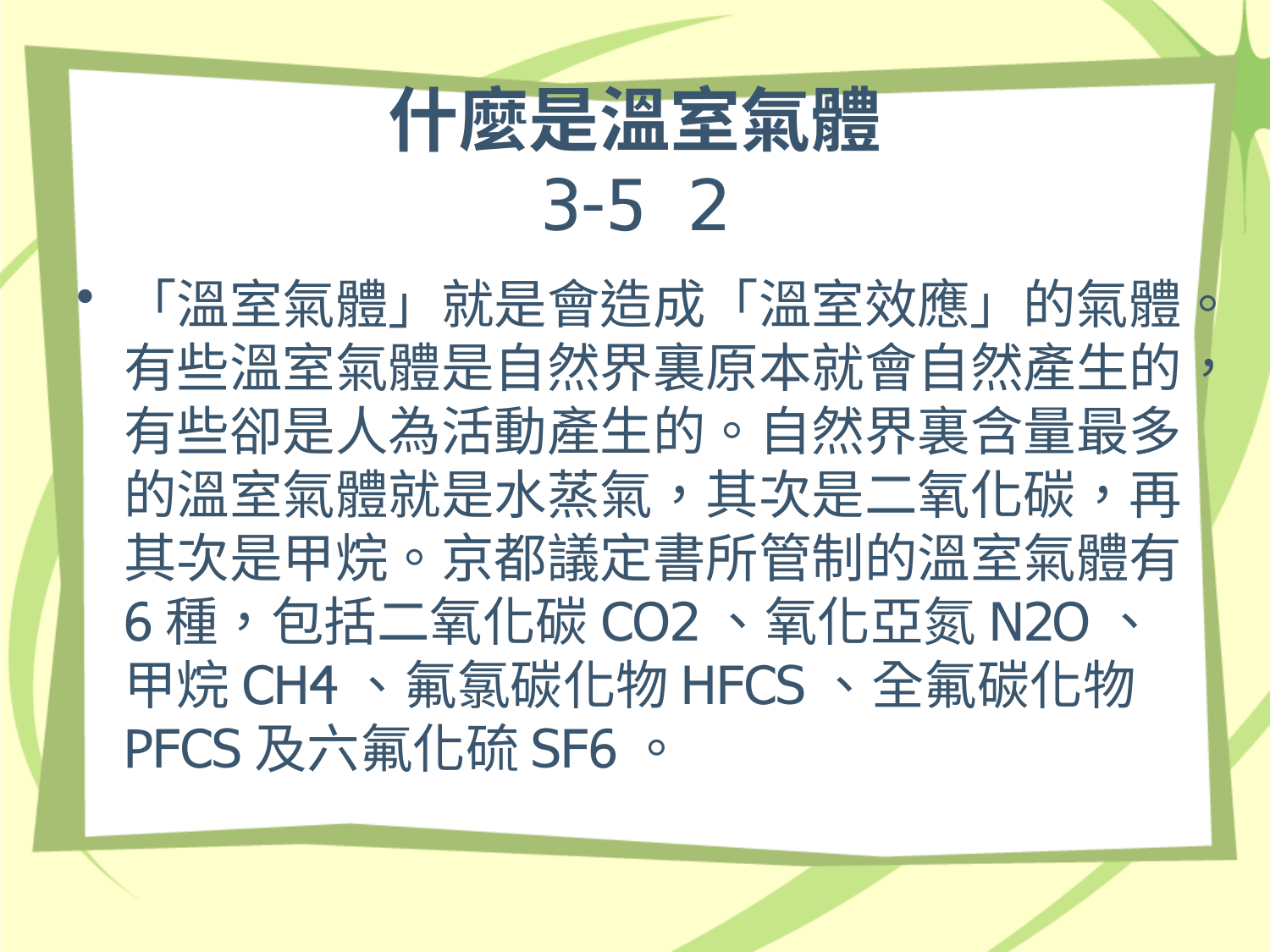

# 什麼是溫室氣體 3-5  2
「溫室氣體」就是會造成「溫室效應」的氣體。有些溫室氣體是自然界裏原本就會自然產生的，有些卻是人為活動產生的。自然界裏含量最多的溫室氣體就是水蒸氣，其次是二氧化碳，再其次是甲烷。京都議定書所管制的溫室氣體有6種，包括二氧化碳CO2、氧化亞氮N2O、甲烷CH4、氟氯碳化物HFCS、全氟碳化物PFCS及六氟化硫SF6。